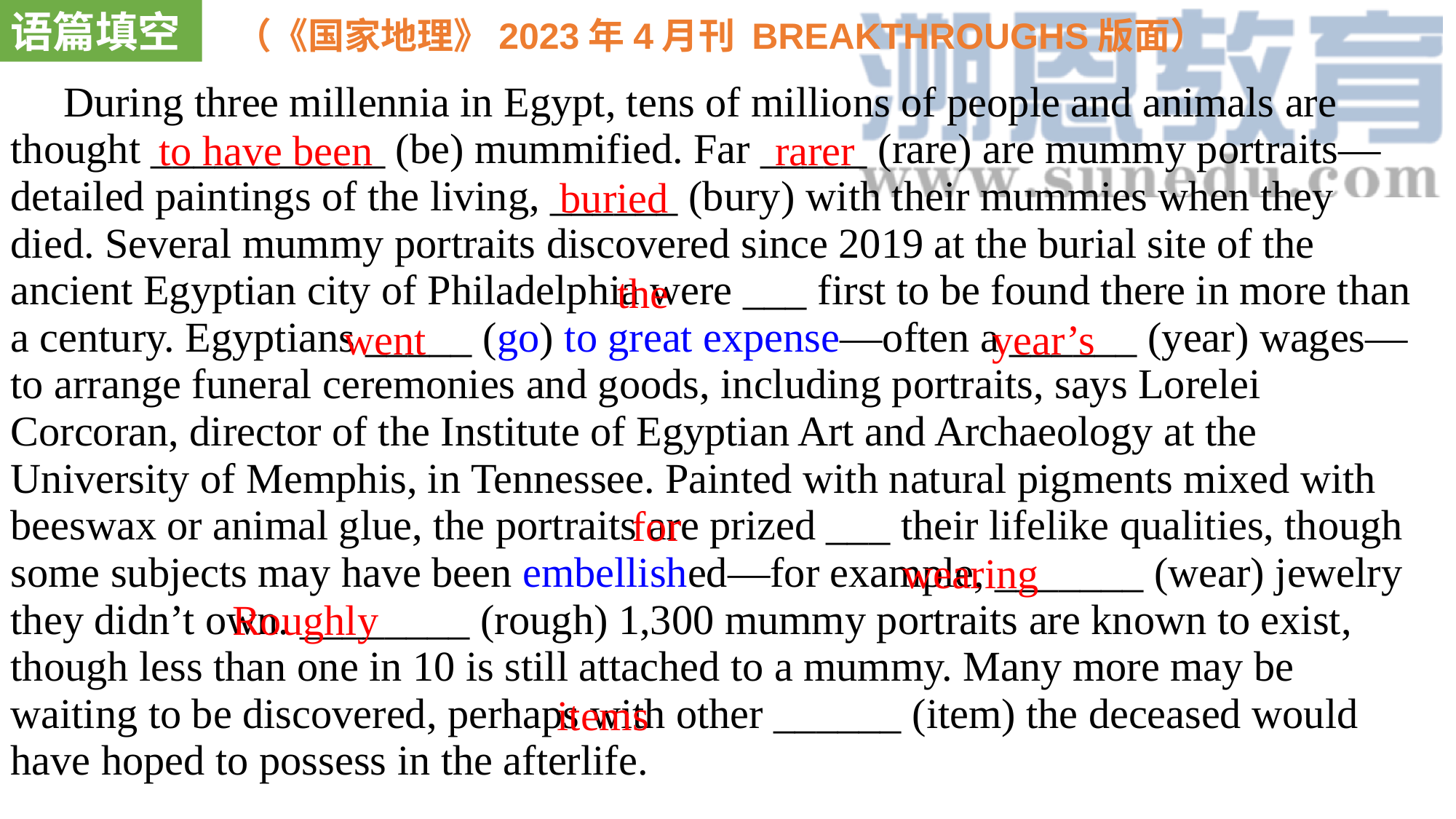

语篇填空
（《国家地理》2023年4月刊 BREAKTHROUGHS版面）
     During three millennia in Egypt, tens of millions of people and animals are thought ___________ (be) mummified. Far _____ (rare) are mummy portraits—detailed paintings of the living, ______ (bury) with their mummies when they died. Several mummy portraits discovered since 2019 at the burial site of the ancient Egyptian city of Philadelphia were ___ first to be found there in more than a century. Egyptians _____ (go) to great expense—often a ______ (year) wages—to arrange funeral ceremonies and goods, including portraits, says Lorelei Corcoran, director of the Institute of Egyptian Art and Archaeology at the University of Memphis, in Tennessee. Painted with natural pigments mixed with beeswax or animal glue, the portraits are prized ___ their lifelike qualities, though some subjects may have been embellished—for example, _______ (wear) jewelry they didn’t own. ________ (rough) 1,300 mummy portraits are known to exist, though less than one in 10 is still attached to a mummy. Many more may be waiting to be discovered, perhaps with other ______ (item) the deceased would have hoped to possess in the afterlife.
to have been
rarer
 buried
the
year’s
went
for
wearing
Roughly
items